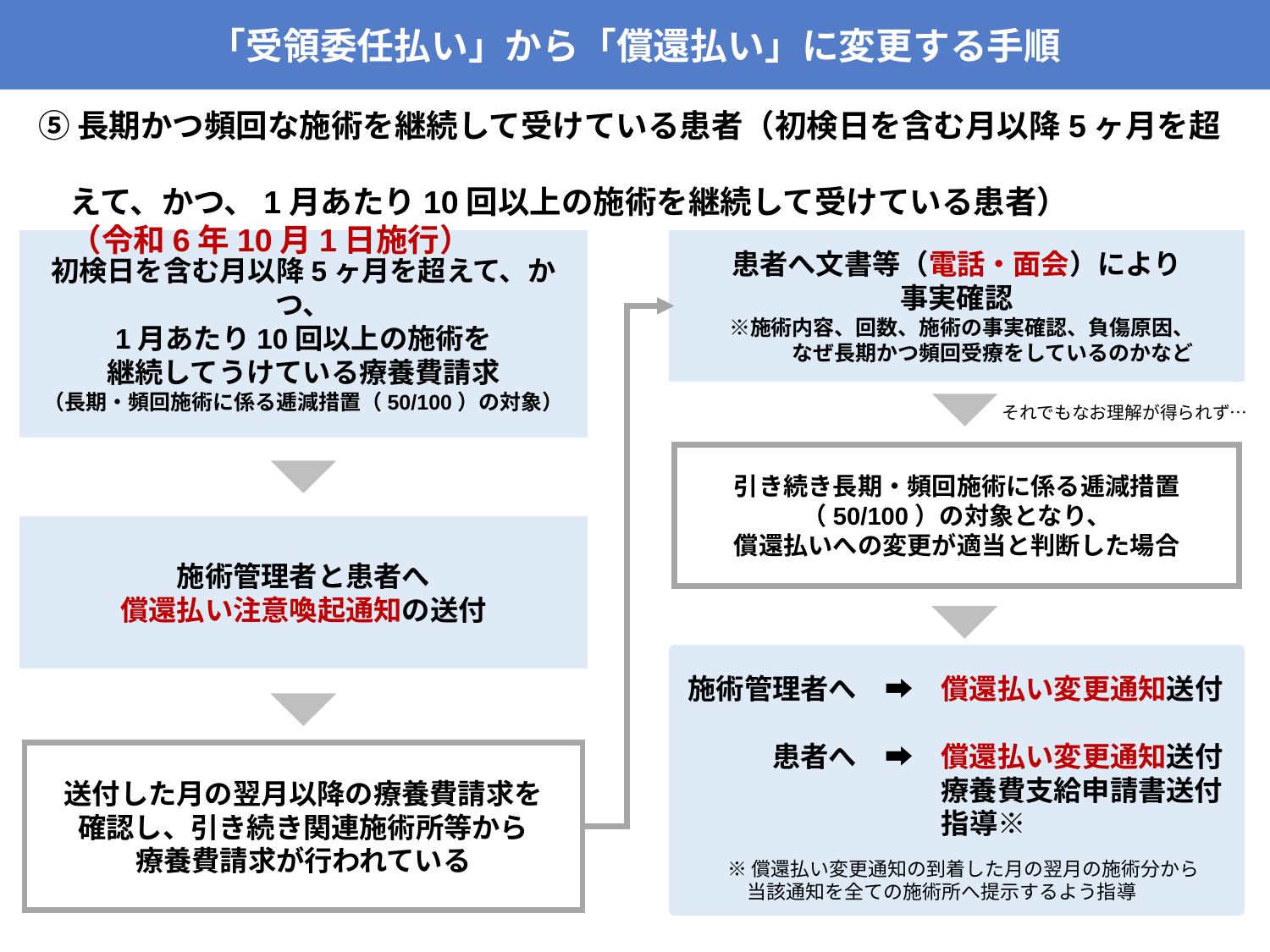

「受領委任払い」から「償還払い」に変更する手順
⑤長期かつ頻回な施術を継続して受けている患者（初検日を含む月以降5ヶ月を超
　えて、かつ、1月あたり10回以上の施術を継続して受けている患者）
　（令和6年10月1日施行）

初検日を含む月以降5ヶ月を超えて、かつ、
1月あたり10回以上の施術を
継続してうけている療養費請求
（長期・頻回施術に係る逓減措置（50/100）の対象）
患者へ文書等（電話・面会）により
事実確認
　　※施術内容、回数、施術の事実確認、負傷原因、
　　　　　なぜ長期かつ頻回受療をしているのかなど

それでもなお理解が得られず…
引き続き長期・頻回施術に係る逓減措置（50/100）の対象となり、
償還払いへの変更が適当と判断した場合

施術管理者と患者へ
償還払い注意喚起通知の送付

施術管理者へ　➡　償還払い変更通知送付

　　　患者へ　➡　償還払い変更通知送付
　　　　　　　　　療養費支給申請書送付
　　指導※

送付した月の翌月以降の療養費請求を
確認し、引き続き関連施術所等から
療養費請求が行われている
※償還払い変更通知の到着した月の翌月の施術分から
　当該通知を全ての施術所へ提示するよう指導